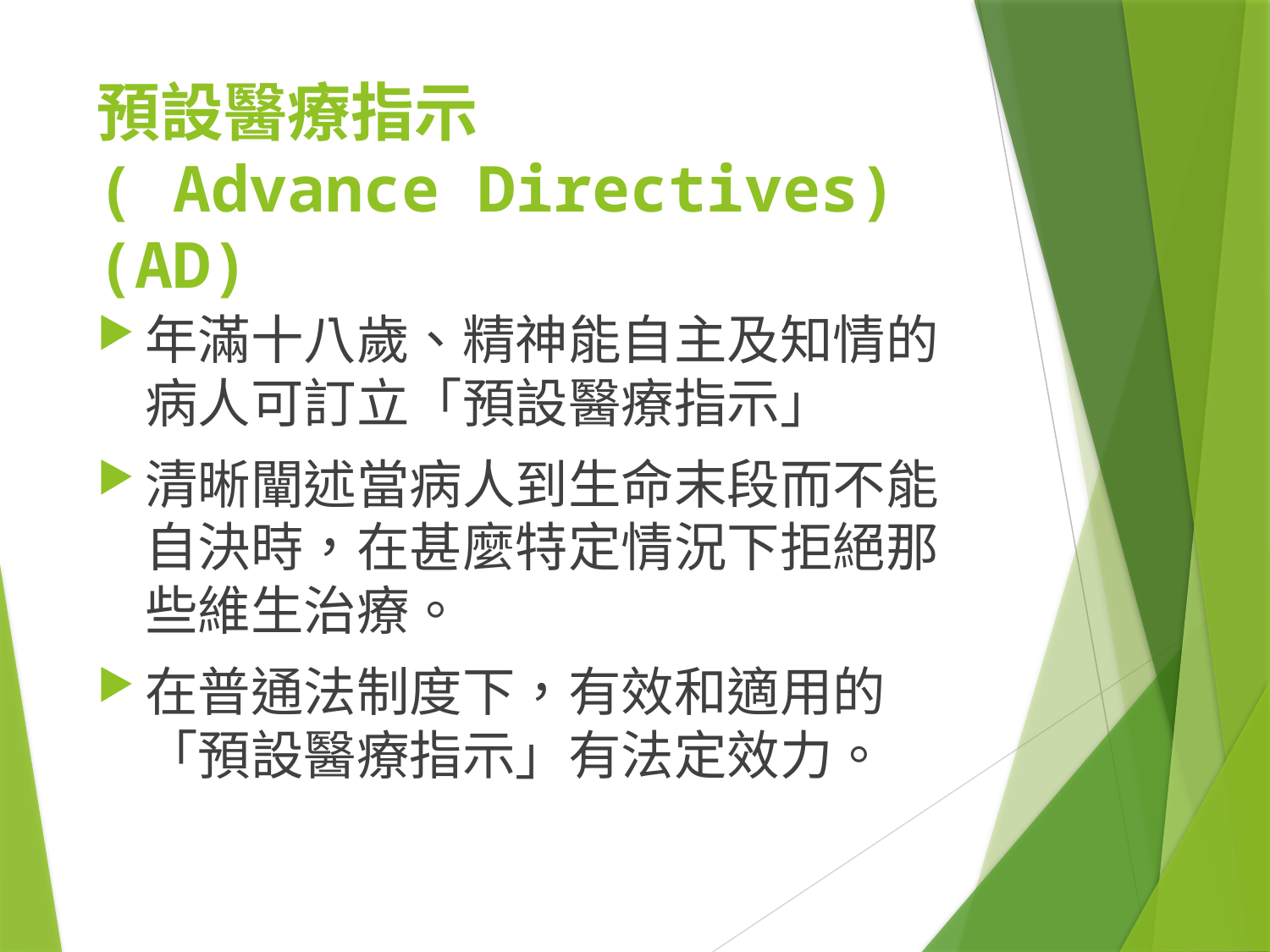

# 預設醫療指示 ( Advance Directives)(AD)
年滿十八歲、精神能自主及知情的病人可訂立「預設醫療指示」
清晰闡述當病人到生命末段而不能自決時，在甚麼特定情況下拒絕那些維生治療。
在普通法制度下，有效和適用的「預設醫療指示」有法定效力。